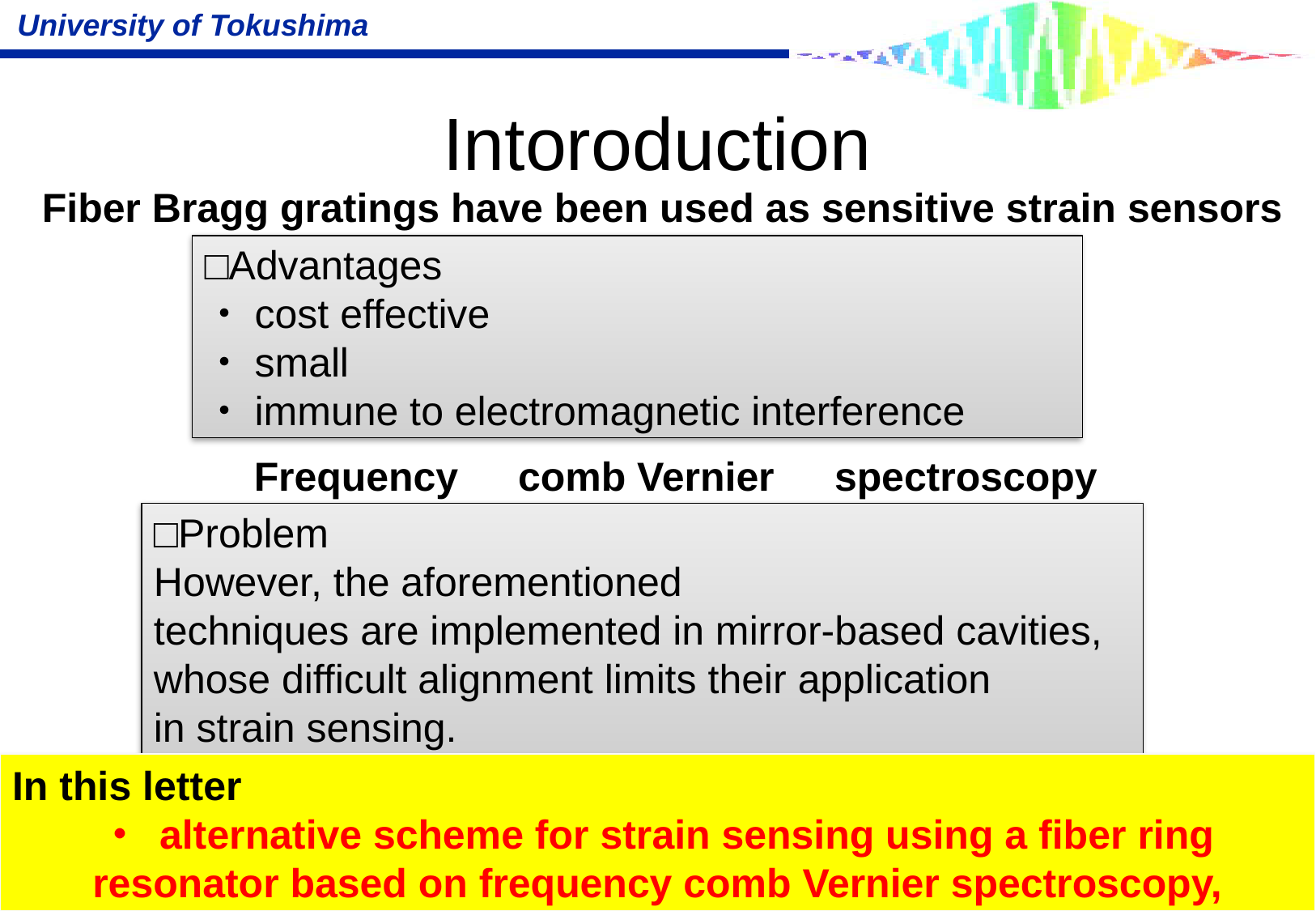

# Intoroduction
Fiber Bragg gratings have been used as sensitive strain sensors

□Advantages
・cost effective
・small
・immune to electromagnetic interference

　Frequency　comb Vernier　spectroscopy
□Problem
However, the aforementioned
techniques are implemented in mirror-based cavities,
whose difficult alignment limits their application
in strain sensing.
In this letter
・ alternative scheme for strain sensing using a fiber ring resonator based on frequency comb Vernier spectroscopy,